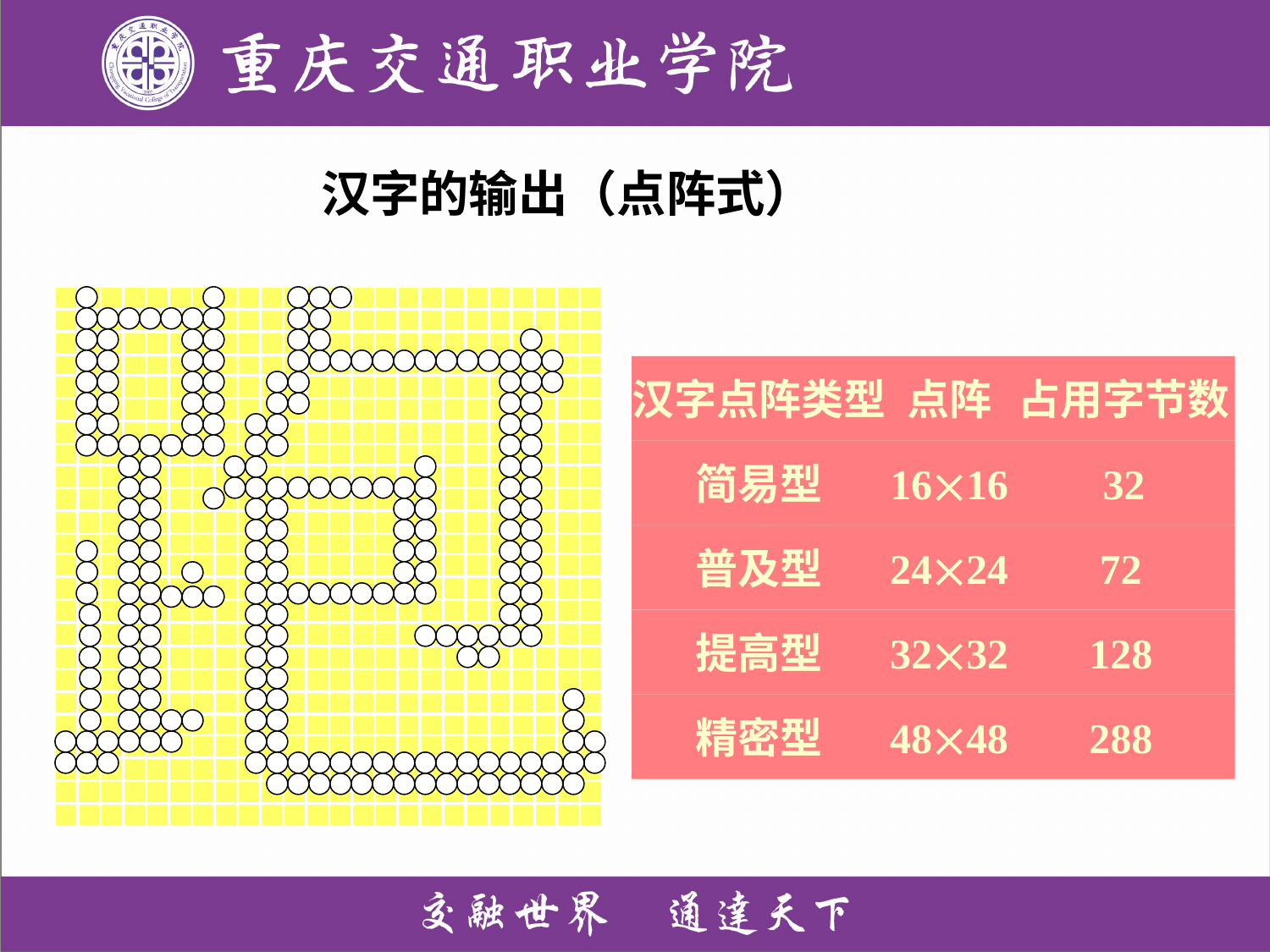

# 汉字的输出（点阵式）

汉字点阵类型
点阵
占用字节数
简易型
16×16
32
普及型
24×24

提高型
32×32

精密型
48×48

72
128
288